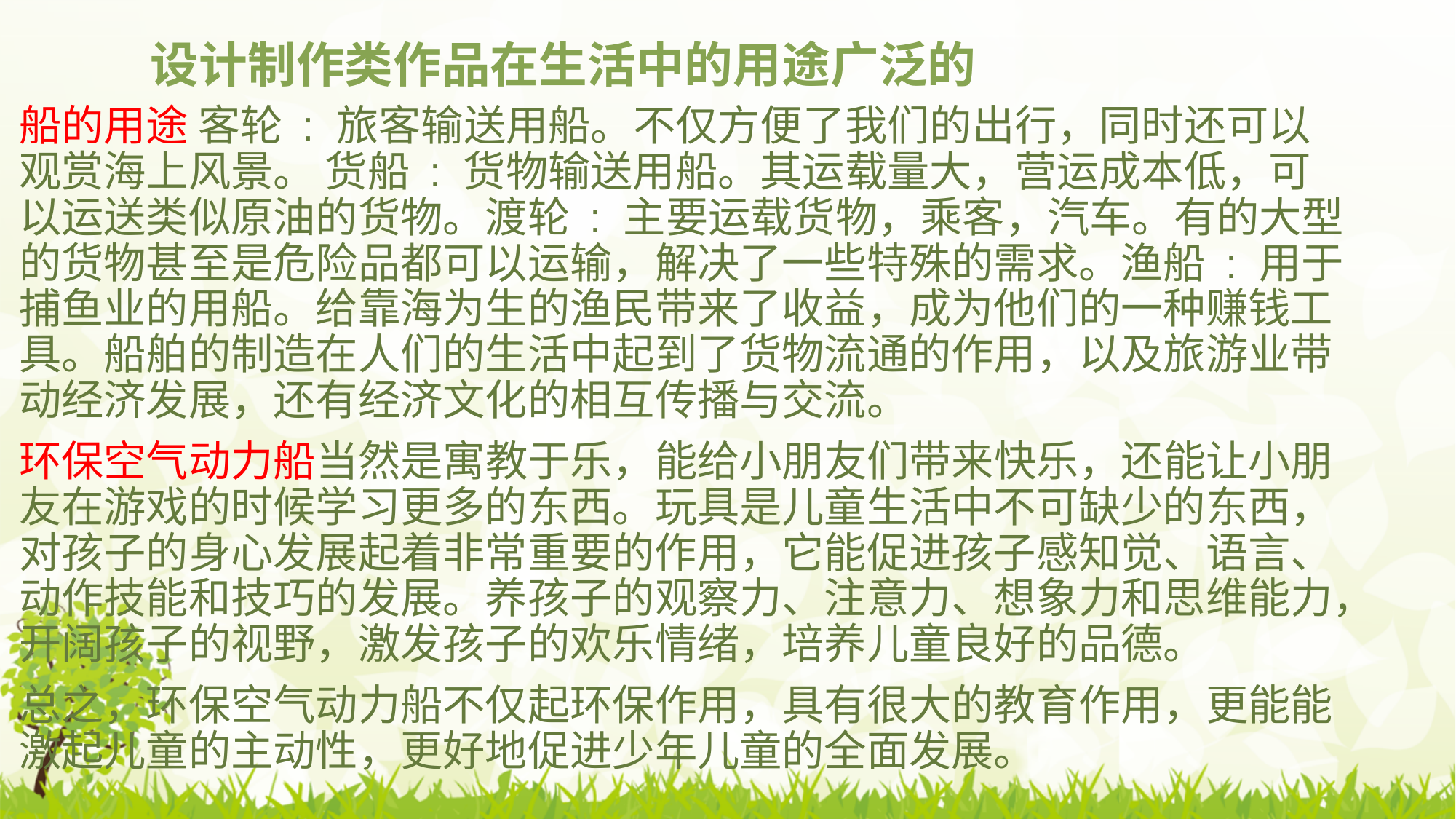

# 设计制作类作品在生活中的用途广泛的
船的用途 客轮 : 旅客输送用船。不仅方便了我们的出行，同时还可以观赏海上风景。 货船 : 货物输送用船。其运载量大，营运成本低，可以运送类似原油的货物。渡轮 : 主要运载货物，乘客，汽车。有的大型的货物甚至是危险品都可以运输，解决了一些特殊的需求。渔船 : 用于捕鱼业的用船。给靠海为生的渔民带来了收益，成为他们的一种赚钱工具。船舶的制造在人们的生活中起到了货物流通的作用，以及旅游业带动经济发展，还有经济文化的相互传播与交流。
环保空气动力船当然是寓教于乐，能给小朋友们带来快乐，还能让小朋友在游戏的时候学习更多的东西。玩具是儿童生活中不可缺少的东西，对孩子的身心发展起着非常重要的作用，它能促进孩子感知觉、语言、动作技能和技巧的发展。养孩子的观察力、注意力、想象力和思维能力，开阔孩子的视野，激发孩子的欢乐情绪，培养儿童良好的品德。
总之，环保空气动力船不仅起环保作用，具有很大的教育作用，更能能激起儿童的主动性，更好地促进少年儿童的全面发展。